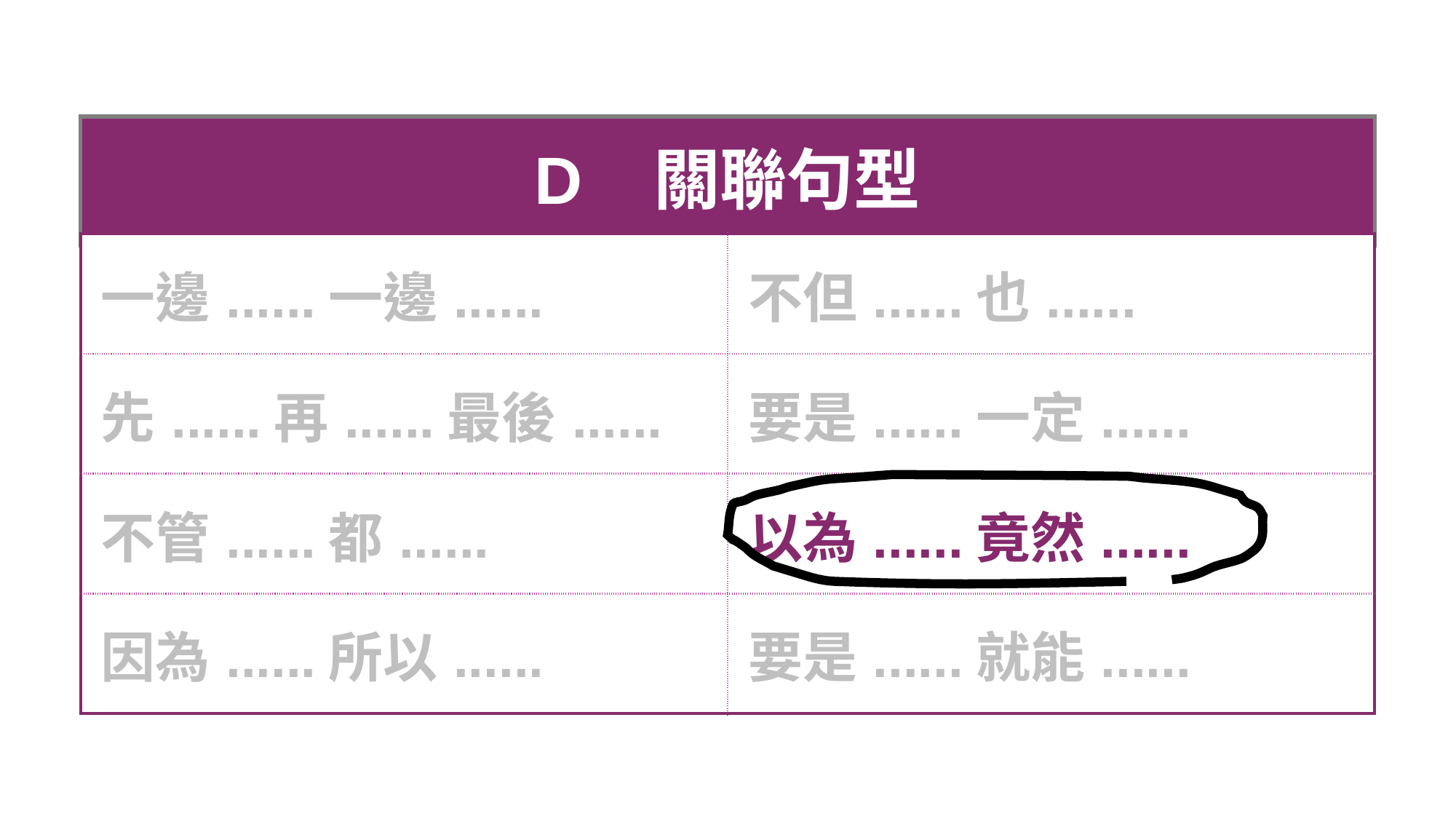

| D 關聯句型 |
| --- |
| 一邊......一邊...... | 不但......也...... |
| --- | --- |
| 先......再......最後...... | 要是......一定...... |
| 不管......都...... | 以為......竟然...... |
| 因為......所以...... | 要是......就能...... |